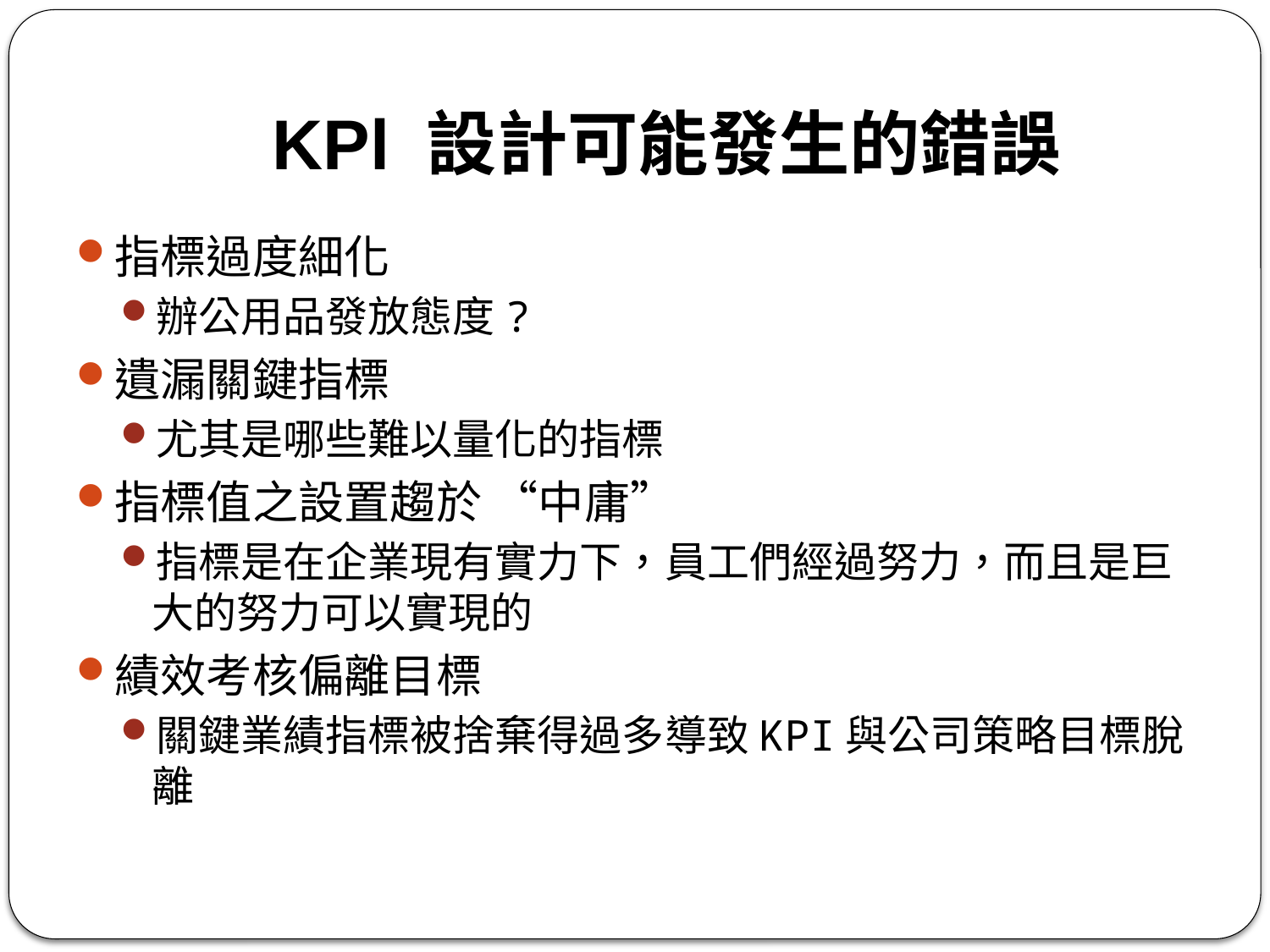

# KPl 設計可能發生的錯誤
指標過度細化
辦公用品發放態度?
遺漏關鍵指標
尤其是哪些難以量化的指標
指標值之設置趨於 “中庸”
指標是在企業現有實力下，員工們經過努力，而且是巨大的努力可以實現的
績效考核偏離目標
關鍵業績指標被捨棄得過多導致KPI與公司策略目標脫離